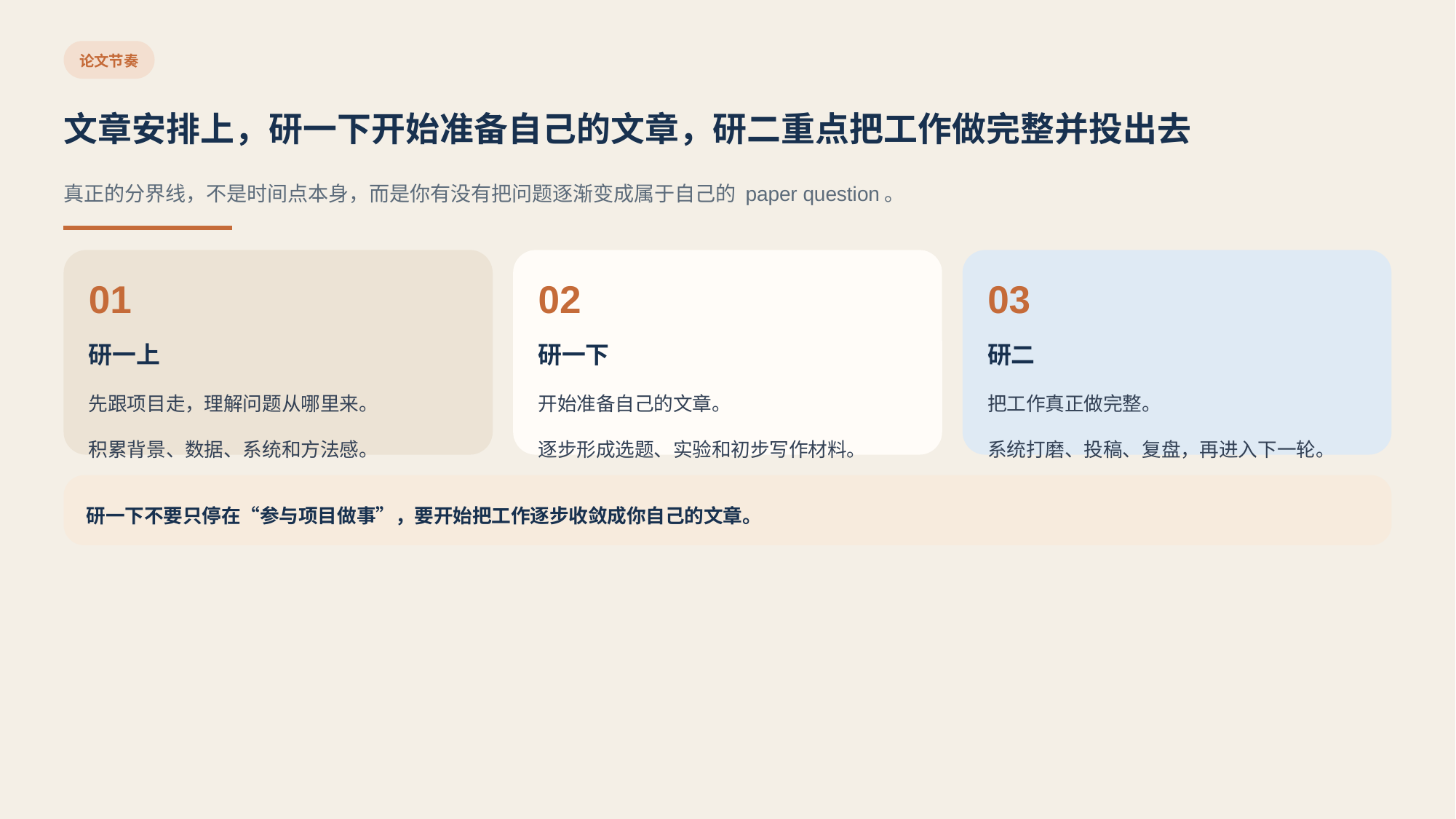

论文节奏
文章安排上，研一下开始准备自己的文章，研二重点把工作做完整并投出去
真正的分界线，不是时间点本身，而是你有没有把问题逐渐变成属于自己的 paper question。

01
02
03
研一上
研一下
研二
先跟项目走，理解问题从哪里来。
开始准备自己的文章。
把工作真正做完整。
积累背景、数据、系统和方法感。
逐步形成选题、实验和初步写作材料。
系统打磨、投稿、复盘，再进入下一轮。

研一下不要只停在“参与项目做事”，要开始把工作逐步收敛成你自己的文章。